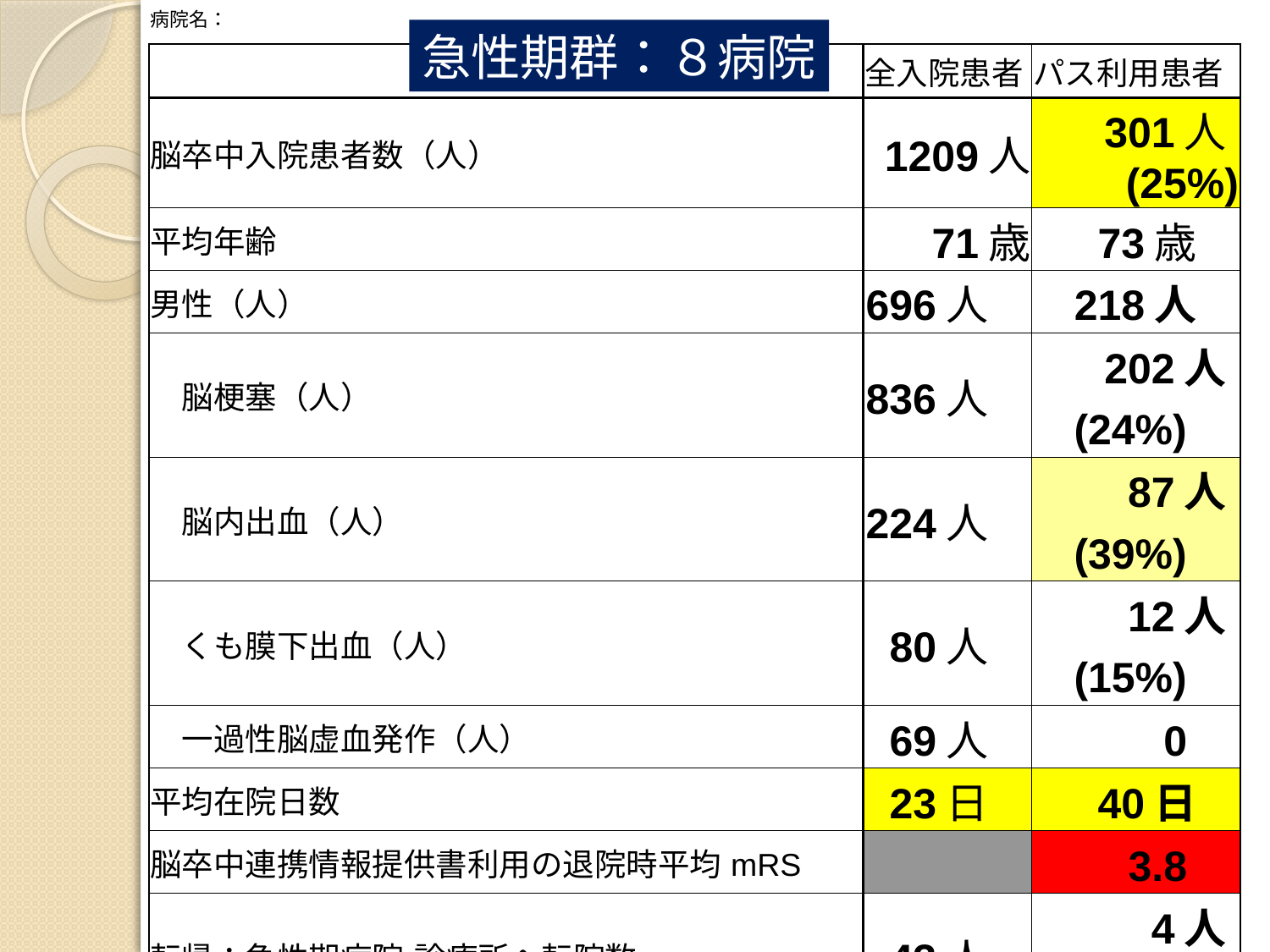

| 病院名： |  |  |
| --- | --- | --- |
|  | 全入院患者 | パス利用患者 |
| 脳卒中入院患者数（人） | 1209人 | 301人(25%) |
| 平均年齢 | 71歳 | 73歳 |
| 男性（人） | 696人 | 218人 |
| 脳梗塞（人） | 836人 | 202人(24%) |
| 脳内出血（人） | 224人 | 87人(39%) |
| くも膜下出血（人） | 80人 | 12人(15%) |
| 一過性脳虚血発作（人） | 69人 | 0 |
| 平均在院日数 | 23日 | 40日 |
| 脳卒中連携情報提供書利用の退院時平均mRS |  | 3.8 |
| 転帰：急性期病院・診療所へ転院数 | 43人 | 4人(9%) |
| 転帰：回復期病院へ転院数 | 218人 | 185人(85%) |
| 転帰：維持期病院へ転院数 | 55人 | 34人(62%) |
| 転帰：維持期診療所へ転所数 | 14人 | 4人(29%) |
| 転帰：維持期老健へ転所数 | 11人 | 2人(18%) |
| 転帰：在宅復帰患者数 | 630人 | 5(1%) |
| 転帰：死亡数 | 82人 | 4(5%) |
急性期群：８病院